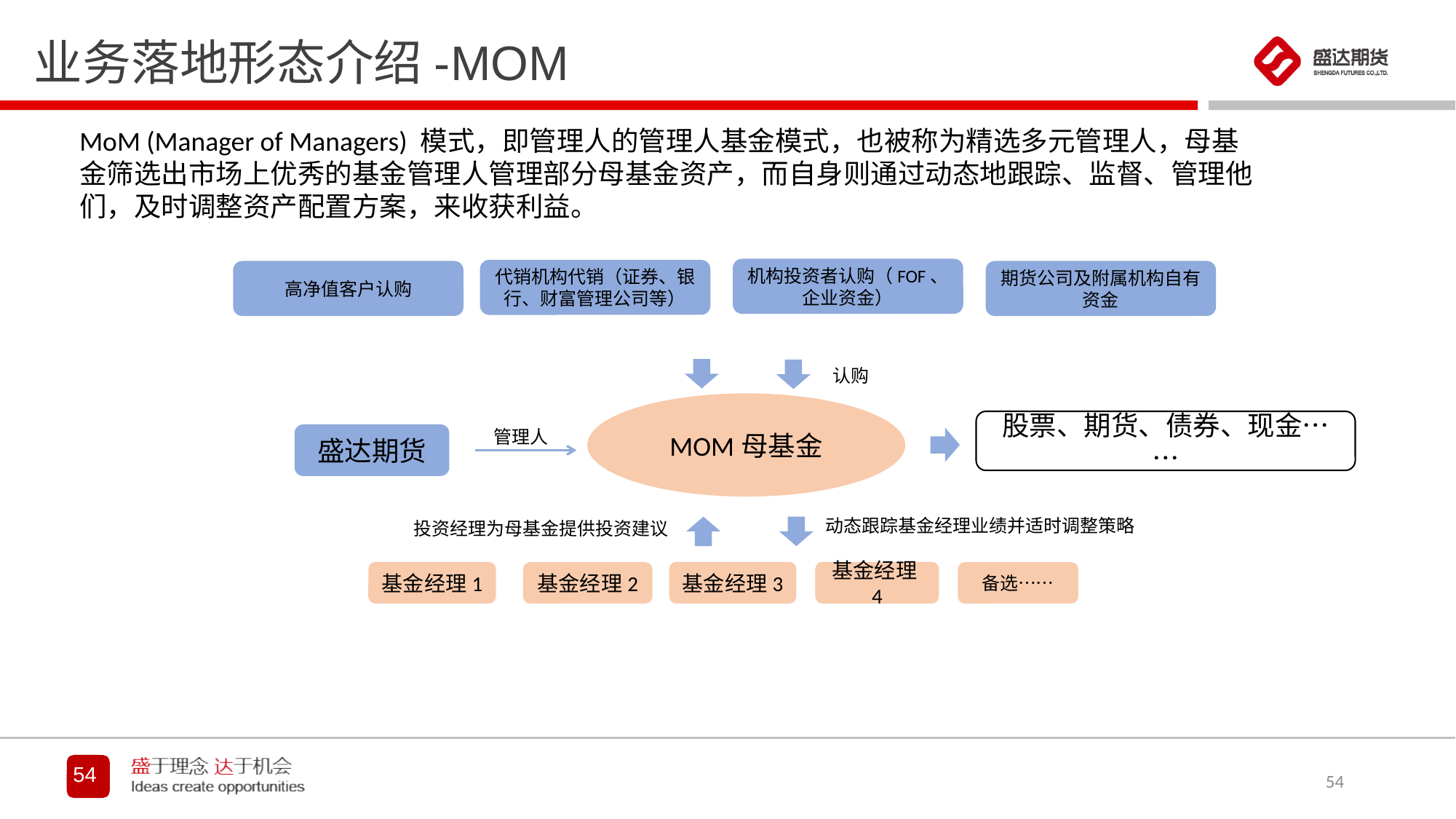

业务落地形态介绍-MOM
MoM (Manager of Managers) 模式，即管理人的管理人基金模式，也被称为精选多元管理人，母基金筛选出市场上优秀的基金管理人管理部分母基金资产，而自身则通过动态地跟踪、监督、管理他们，及时调整资产配置方案，来收获利益。
机构投资者认购（FOF、企业资金）
代销机构代销（证券、银行、财富管理公司等）
高净值客户认购
期货公司及附属机构自有资金

认购
MOM母基金
股票、期货、债券、现金……
管理人
盛达期货

动态跟踪基金经理业绩并适时调整策略
投资经理为母基金提供投资建议

基金经理4
基金经理1
基金经理3
基金经理2
备选……
54